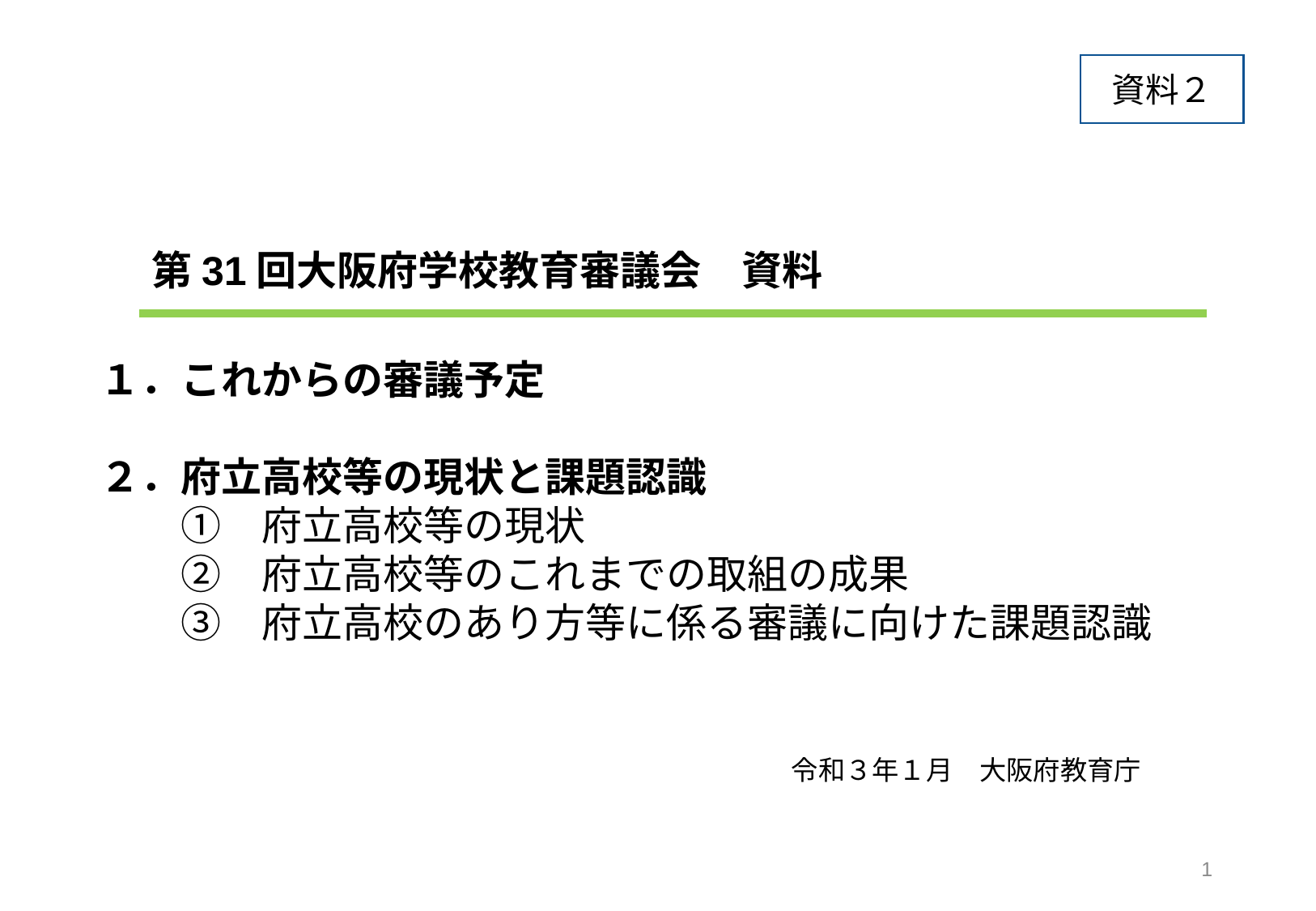

資料２
第31回大阪府学校教育審議会　資料
１．これからの審議予定

２．府立高校等の現状と課題認識
　　①　府立高校等の現状
　　②　府立高校等のこれまでの取組の成果
　　③　府立高校のあり方等に係る審議に向けた課題認識
令和３年１月　大阪府教育庁
1